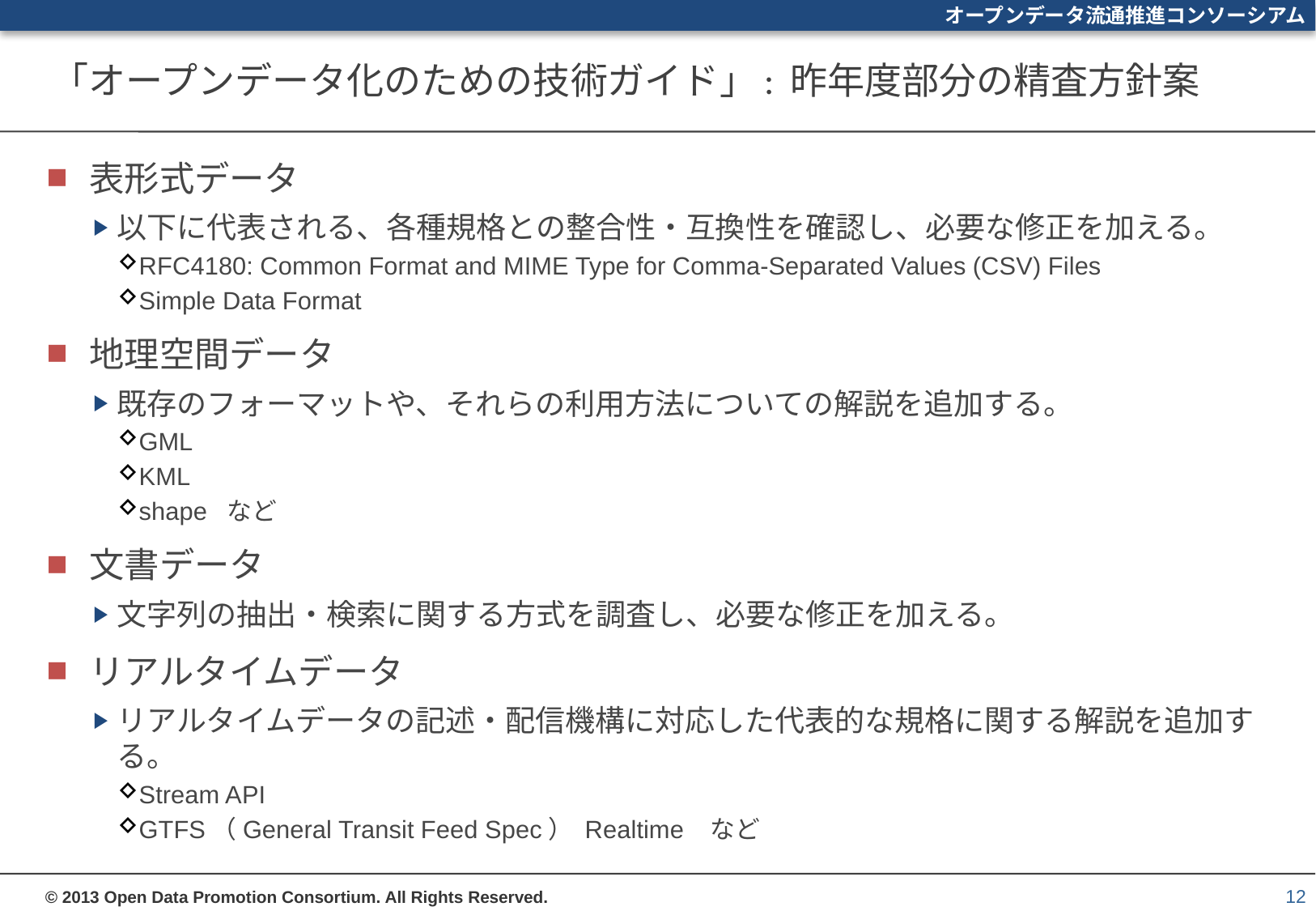

# 「オープンデータ化のための技術ガイド」: 昨年度部分の精査方針案
表形式データ
以下に代表される、各種規格との整合性・互換性を確認し、必要な修正を加える。
RFC4180: Common Format and MIME Type for Comma-Separated Values (CSV) Files
Simple Data Format
地理空間データ
既存のフォーマットや、それらの利用方法についての解説を追加する。
GML
KML
shape  など
文書データ
文字列の抽出・検索に関する方式を調査し、必要な修正を加える。
リアルタイムデータ
リアルタイムデータの記述・配信機構に対応した代表的な規格に関する解説を追加する。
Stream API
GTFS（General Transit Feed Spec） Realtime   など

12